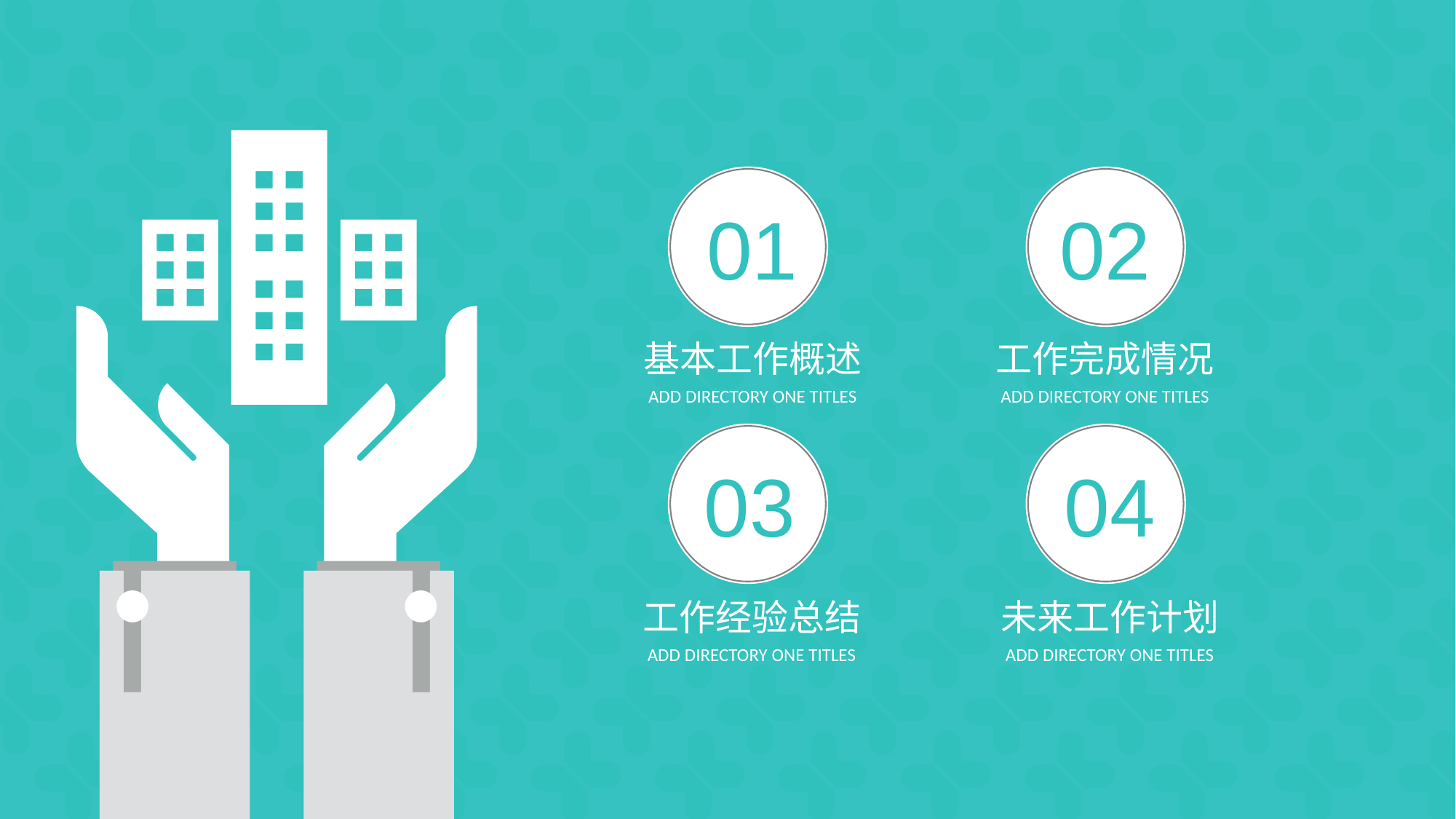

01

02

基本工作概述
ADD DIRECTORY ONE TITLES
工作完成情况
ADD DIRECTORY ONE TITLES

03

04
工作经验总结
ADD DIRECTORY ONE TITLES
未来工作计划
ADD DIRECTORY ONE TITLES